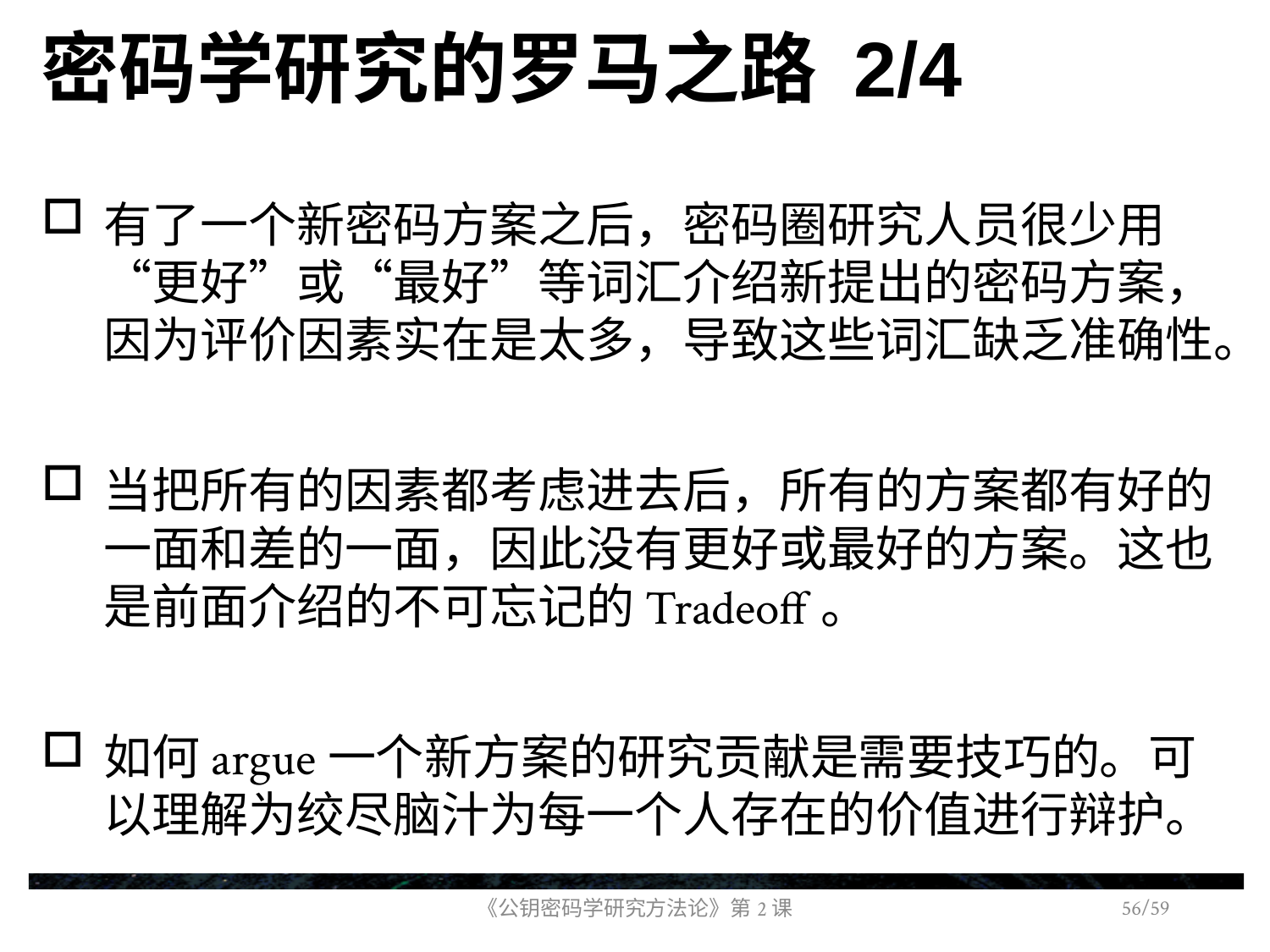

# 密码学研究的罗马之路 2/4
有了一个新密码方案之后，密码圈研究人员很少用“更好”或“最好”等词汇介绍新提出的密码方案，因为评价因素实在是太多，导致这些词汇缺乏准确性。

当把所有的因素都考虑进去后，所有的方案都有好的一面和差的一面，因此没有更好或最好的方案。这也是前面介绍的不可忘记的Tradeoff。

如何argue一个新方案的研究贡献是需要技巧的。可以理解为绞尽脑汁为每一个人存在的价值进行辩护。
《公钥密码学研究方法论》第2课
56/59